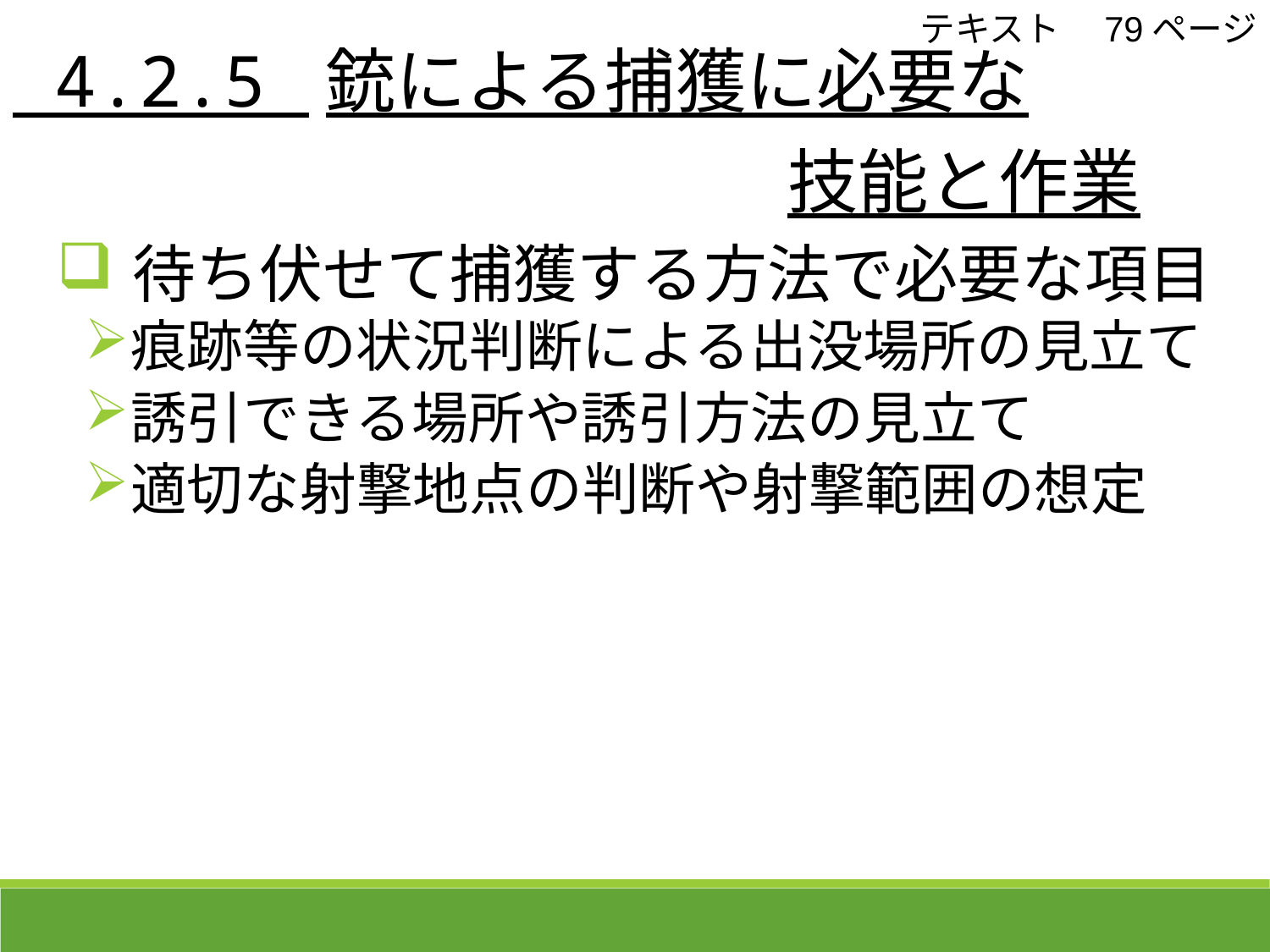

4.2.5 銃による捕獲に必要な
　　　　　　　　　　　技能と作業
テキスト　79ページ
待ち伏せて捕獲する方法で必要な項目
痕跡等の状況判断による出没場所の見立て
誘引できる場所や誘引方法の見立て
適切な射撃地点の判断や射撃範囲の想定